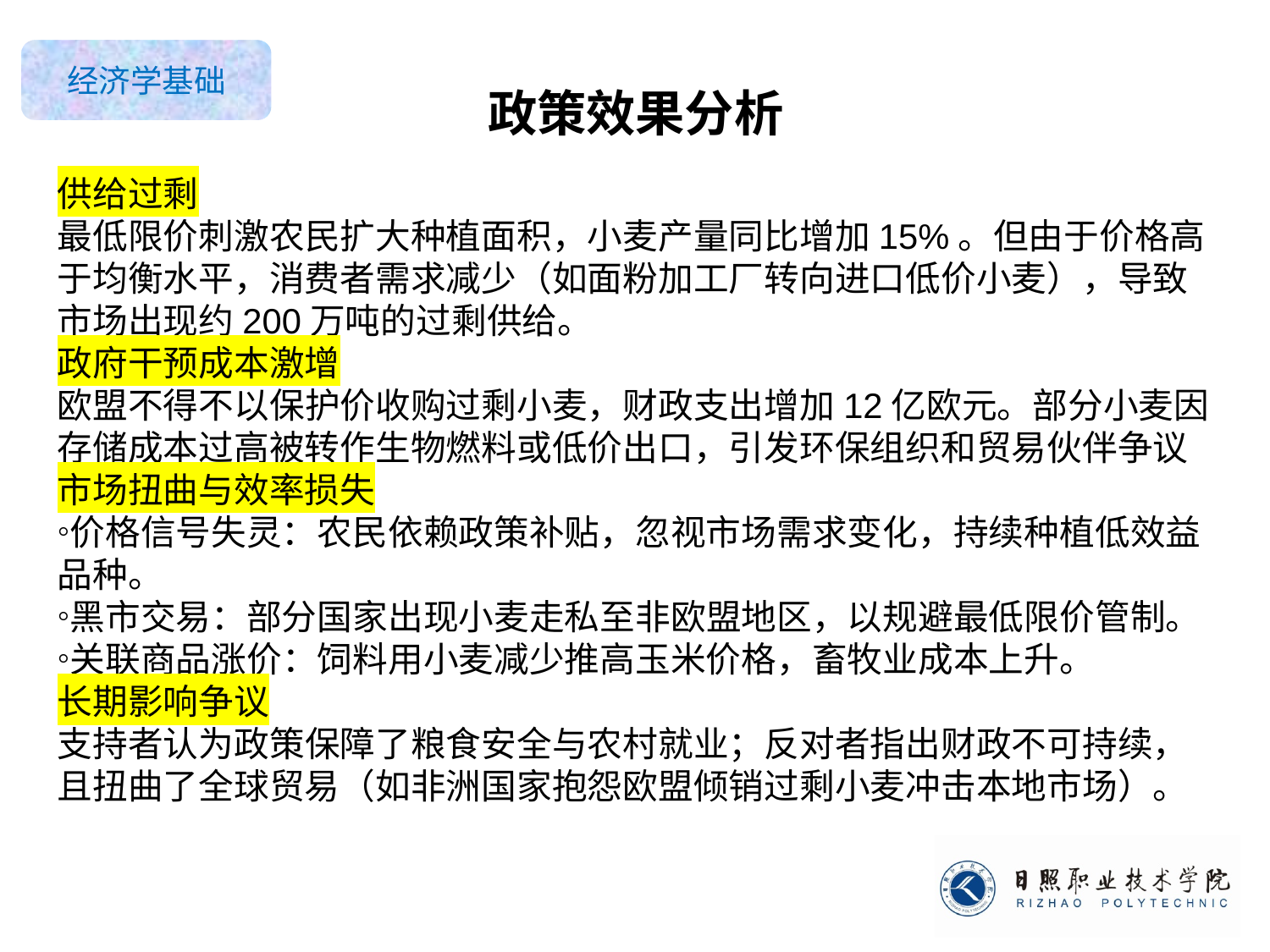

政策效果分析
供给过剩
最低限价刺激农民扩大种植面积，小麦产量同比增加15%。但由于价格高于均衡水平，消费者需求减少（如面粉加工厂转向进口低价小麦），导致市场出现约200万吨的过剩供给。
政府干预成本激增
欧盟不得不以保护价收购过剩小麦，财政支出增加12亿欧元。部分小麦因存储成本过高被转作生物燃料或低价出口，引发环保组织和贸易伙伴争议市场扭曲与效率损失
价格信号失灵：农民依赖政策补贴，忽视市场需求变化，持续种植低效益品种。
黑市交易：部分国家出现小麦走私至非欧盟地区，以规避最低限价管制。
关联商品涨价：饲料用小麦减少推高玉米价格，畜牧业成本上升。
长期影响争议
支持者认为政策保障了粮食安全与农村就业；反对者指出财政不可持续，且扭曲了全球贸易（如非洲国家抱怨欧盟倾销过剩小麦冲击本地市场）。